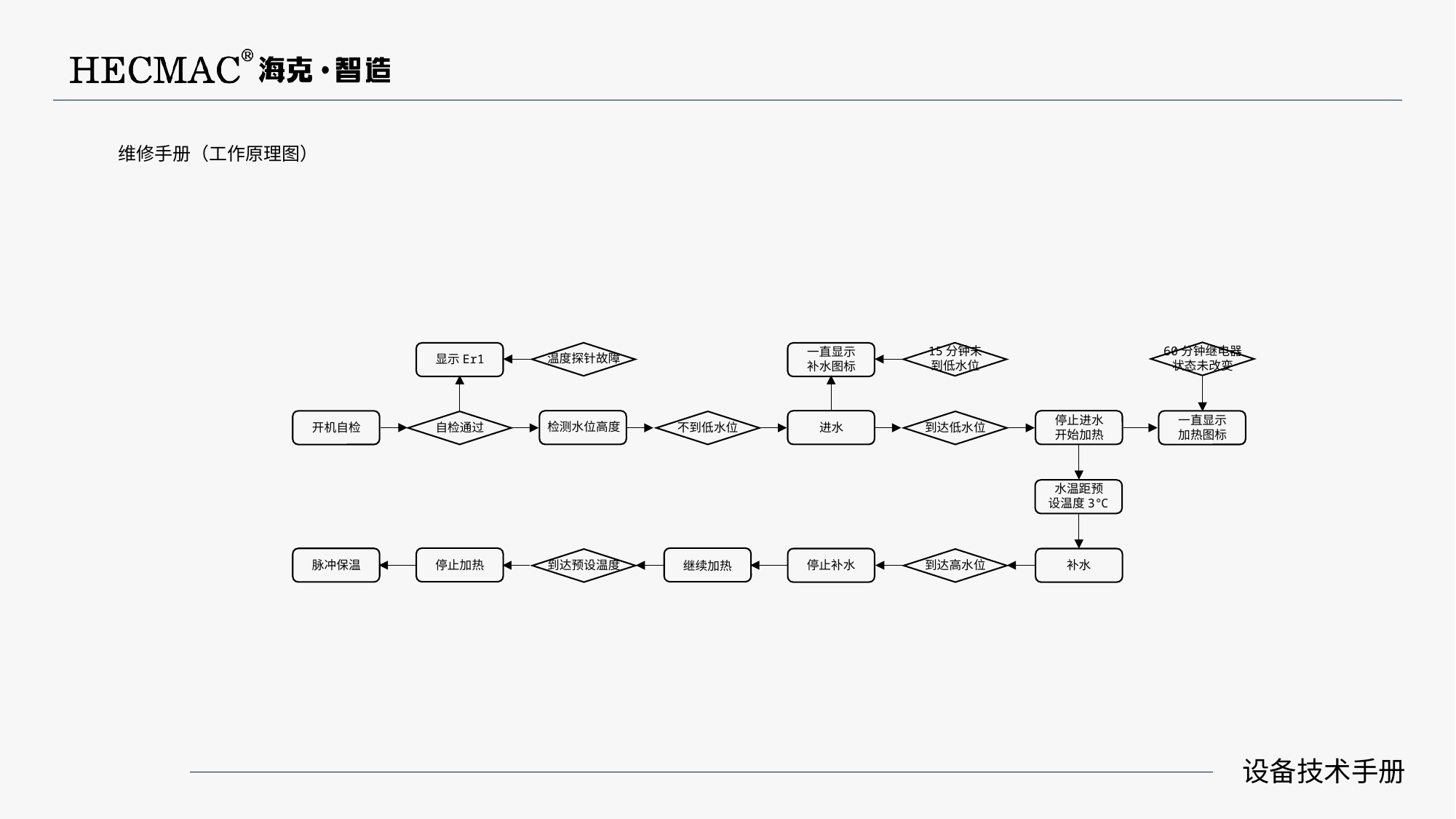

维修手册（工作原理图）
15分钟未
到低水位
60分钟继电器
状态未改变
一直显示
补水图标

温度探针故障
显示Er1
一直显示
加热图标
停止进水
开始加热

检测水位高度
自检通过
不到低水位
进水
开机自检
到达低水位
水温距预
设温度3℃

到达预设温度
脉冲保温
停止加热
停止补水
补水
到达高水位
继续加热